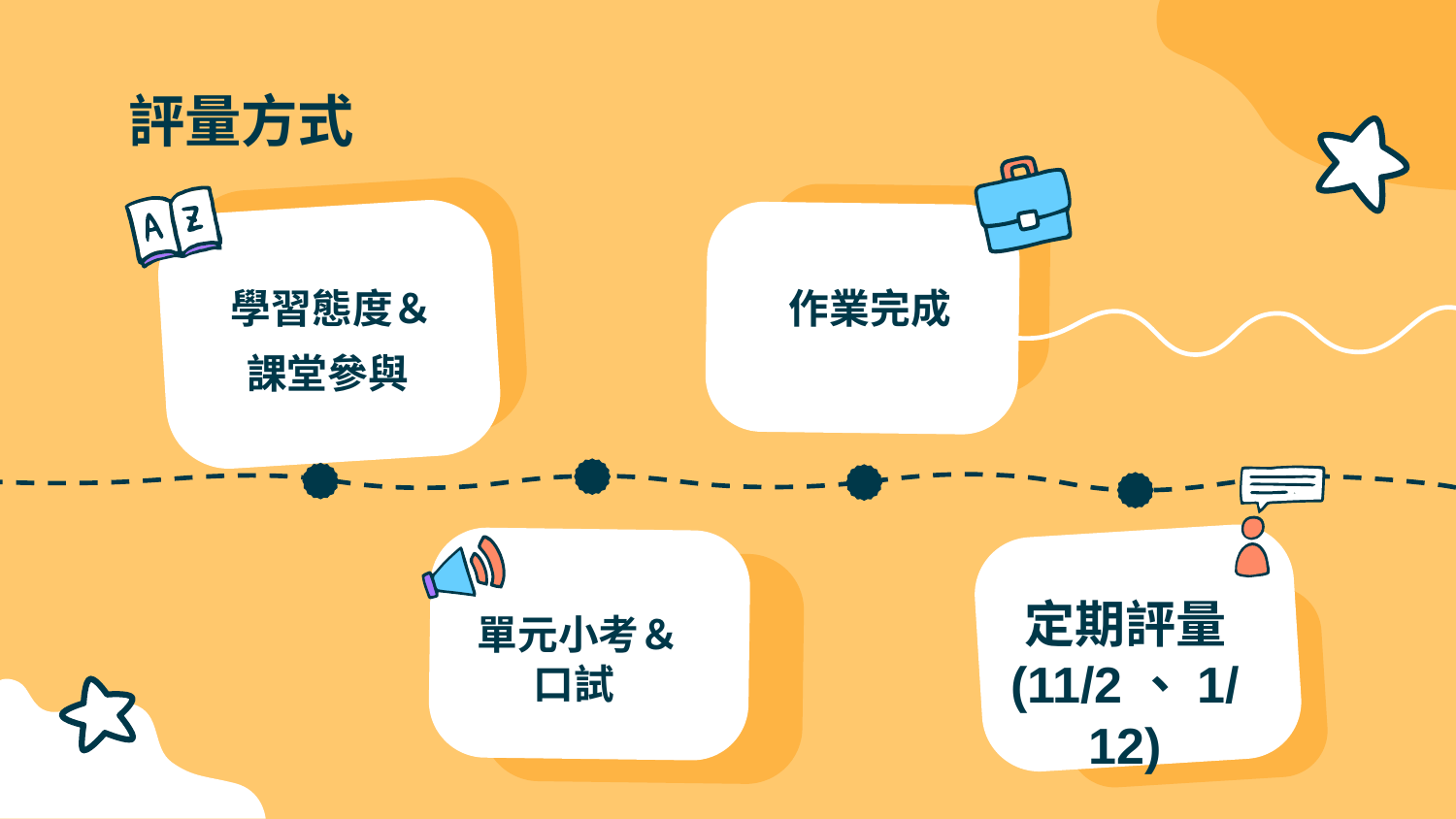

# 評量方式

學習態度＆
課堂參與

作業完成

定期評量 (11/2、1/12)
單元小考＆ 口試